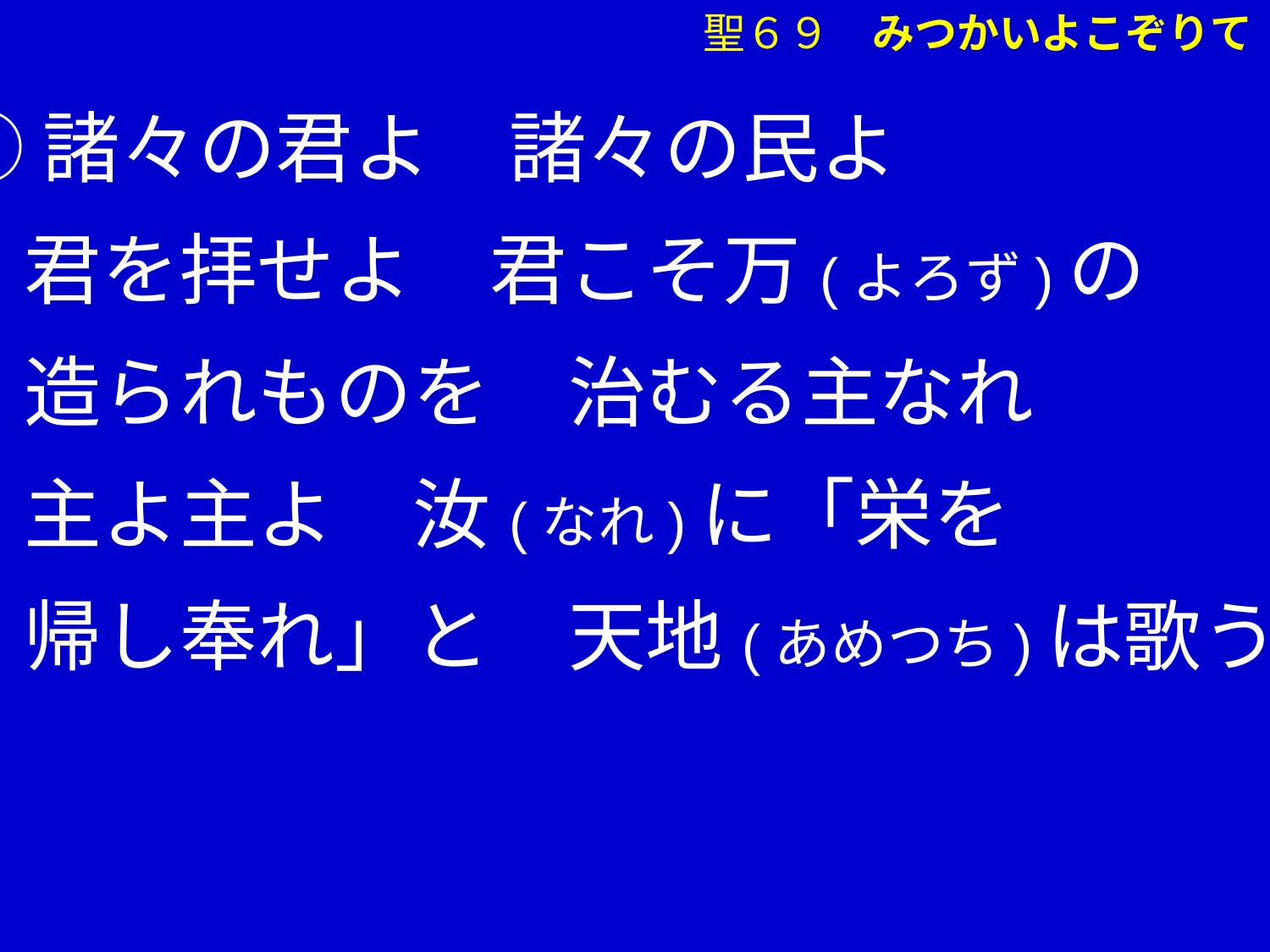

聖６９　みつかいよこぞりて
③諸々の君よ　諸々の民よ
　君を拝せよ　君こそ万(よろず)の
　造られものを　治むる主なれ
　主よ主よ　汝(なれ)に「栄を
　帰し奉れ」と　天地(あめつち)は歌う